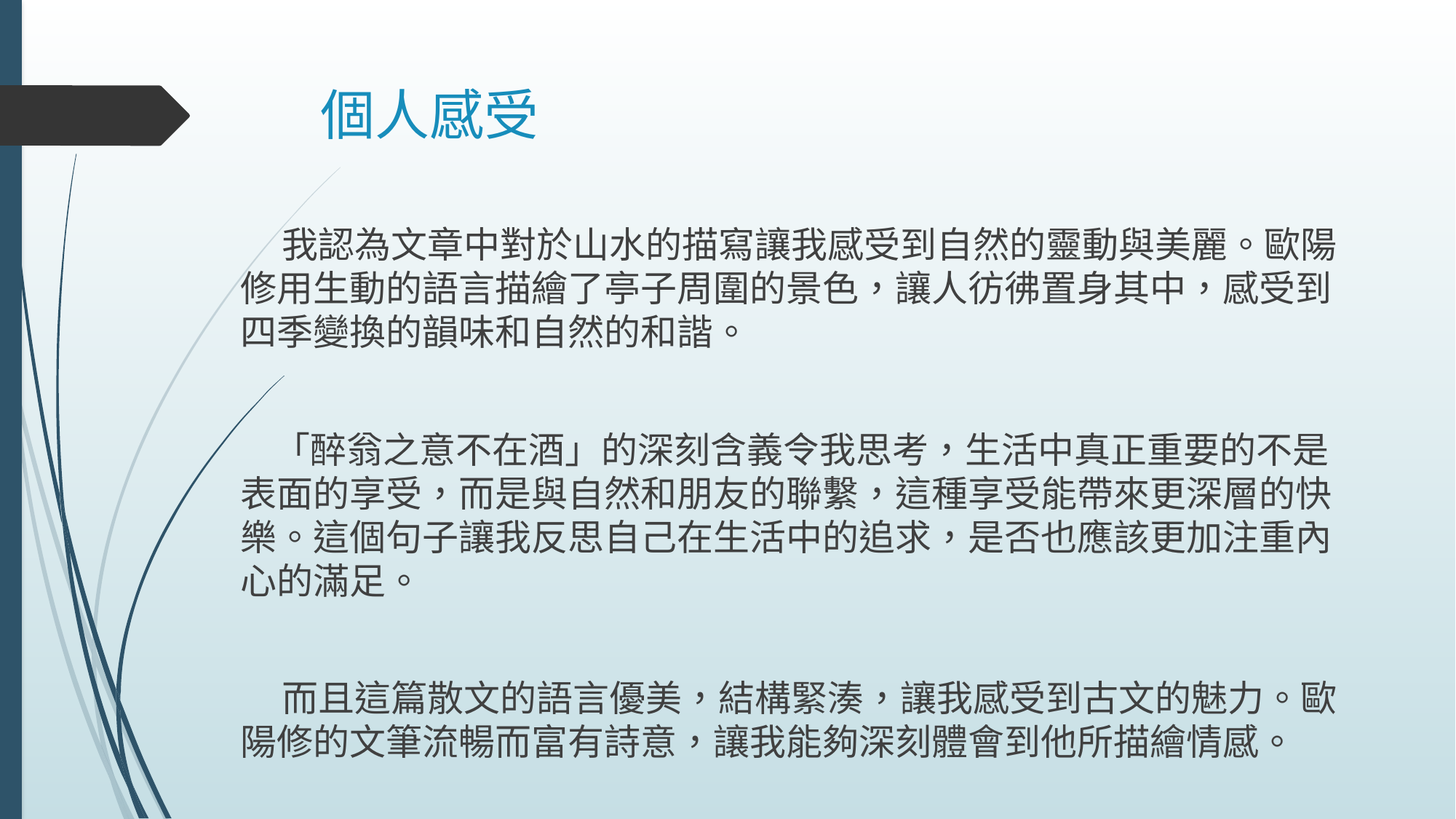

# 個人感受
    我認為文章中對於山水的描寫讓我感受到自然的靈動與美麗。歐陽修用生動的語言描繪了亭子周圍的景色，讓人彷彿置身其中，感受到四季變換的韻味和自然的和諧。

   「醉翁之意不在酒」的深刻含義令我思考，生活中真正重要的不是表面的享受，而是與自然和朋友的聯繫，這種享受能帶來更深層的快樂。這個句子讓我反思自己在生活中的追求，是否也應該更加注重內心的滿足。

    而且這篇散文的語言優美，結構緊湊，讓我感受到古文的魅力。歐陽修的文筆流暢而富有詩意，讓我能夠深刻體會到他所描繪情感。